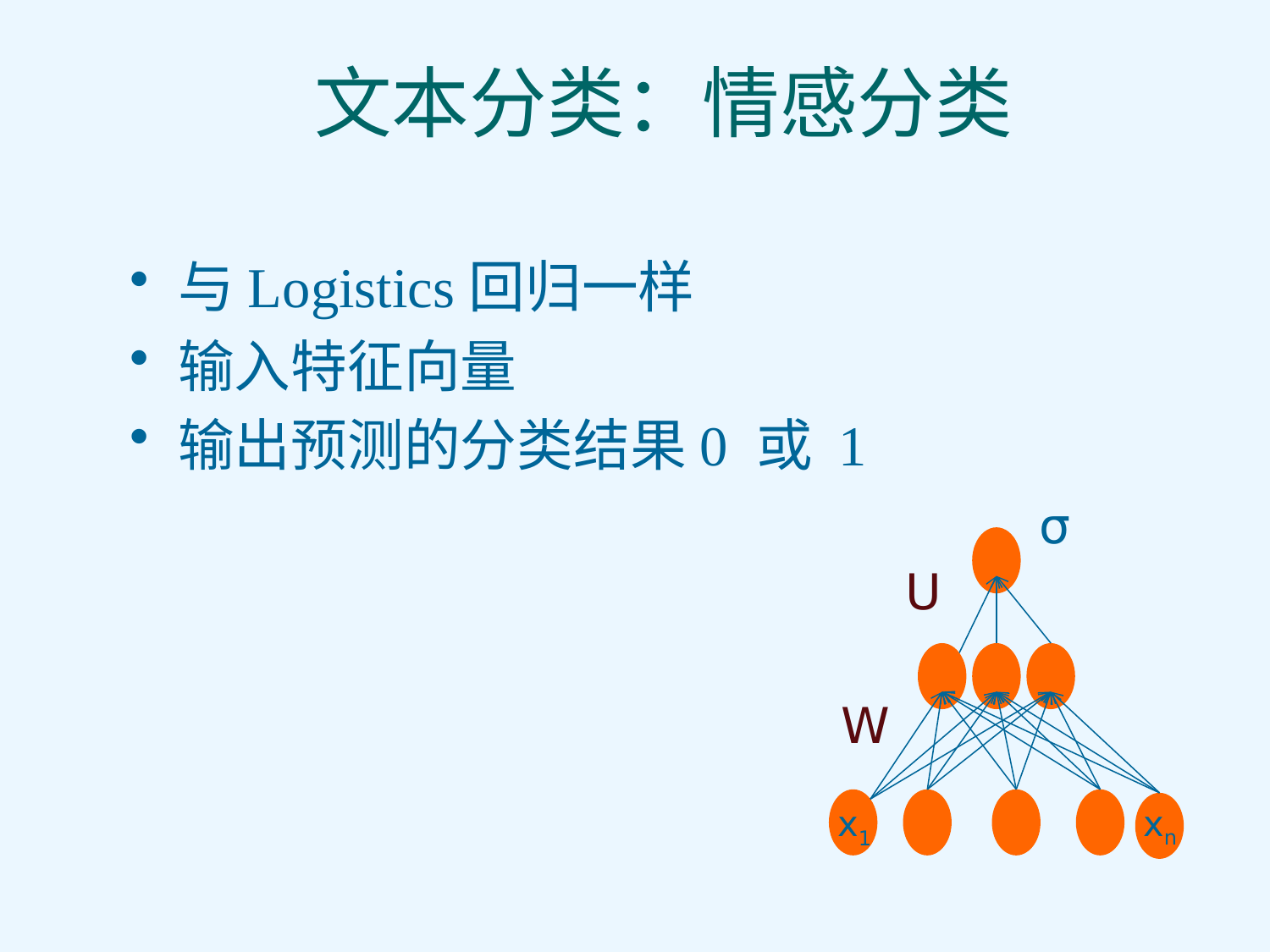

# 文本分类：情感分类
与Logistics回归一样
输入特征向量
输出预测的分类结果0 或 1
σ

U

W

xn
x1